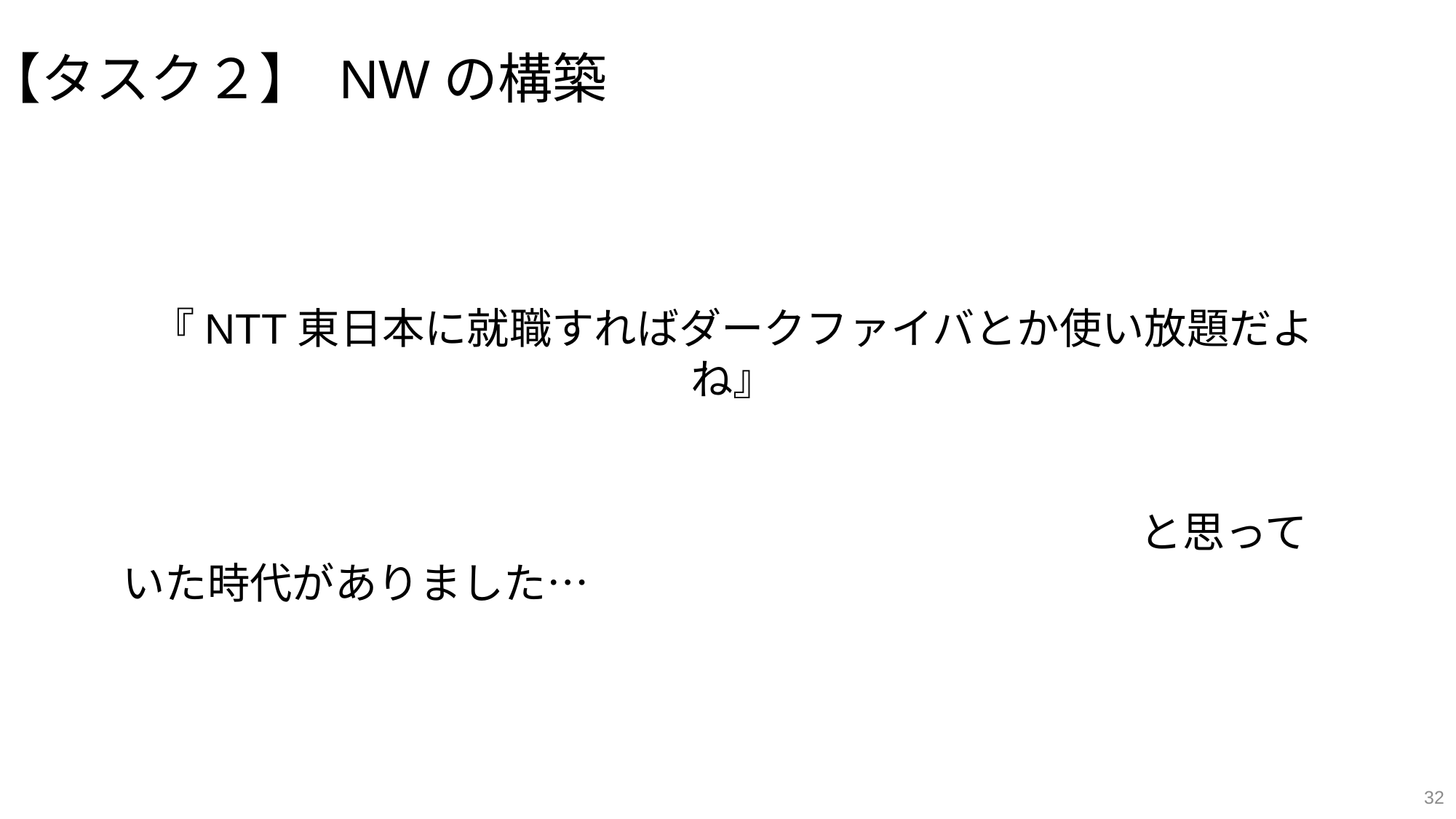

【タスク２】 NWの構築

『NTT東日本に就職すればダークファイバとか使い放題だよね』

　　　　　　　　　　　　　　　　　　　　　　　　と思っていた時代がありました…
32